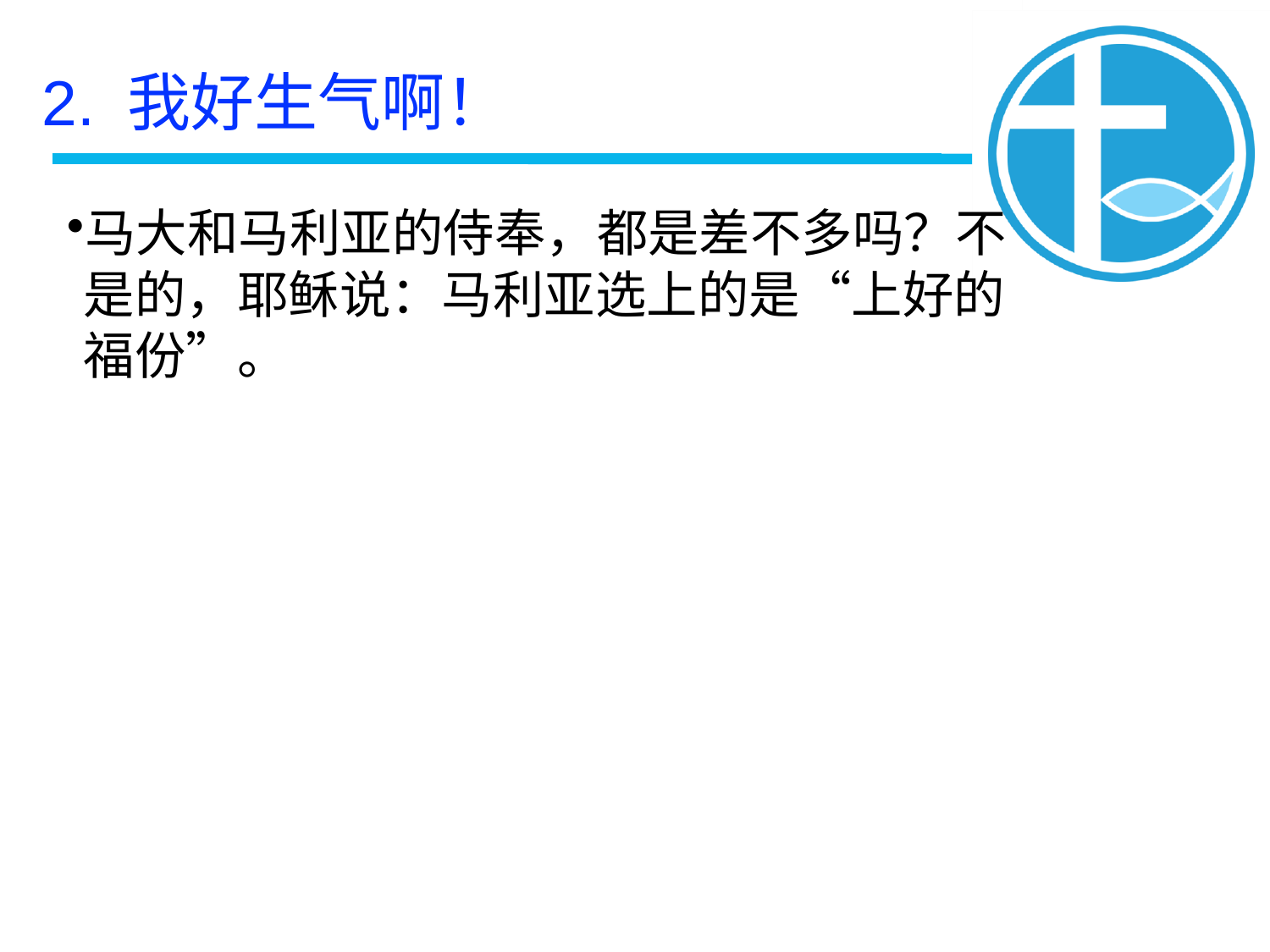

2. 我好生气啊！
马大和马利亚的侍奉，都是差不多吗？不是的，耶稣说：马利亚选上的是“上好的福份”。